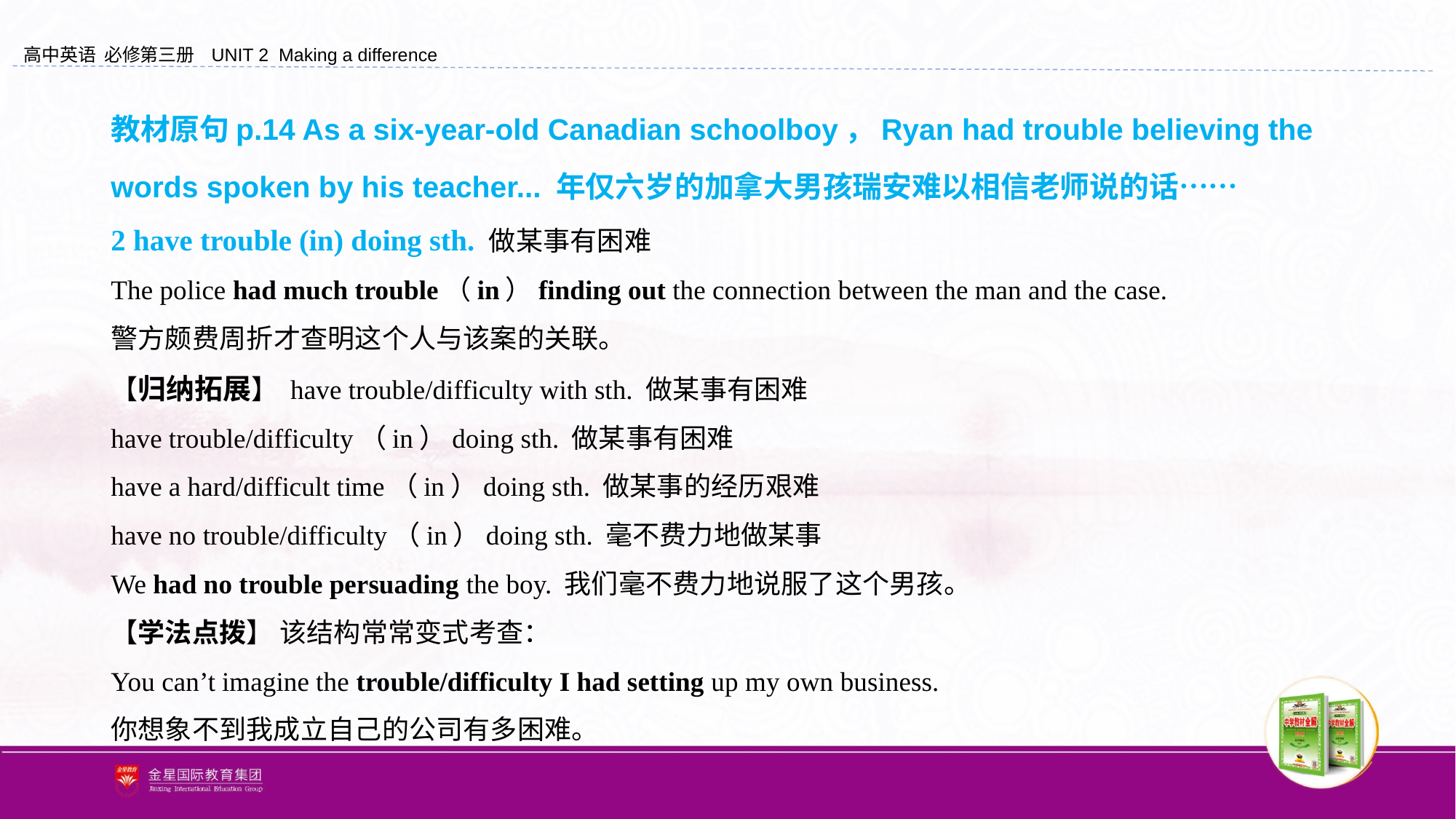

教材原句p.14 As a six-year-old Canadian schoolboy，Ryan had trouble believing the words spoken by his teacher... 年仅六岁的加拿大男孩瑞安难以相信老师说的话……
2 have trouble (in) doing sth. 做某事有困难
The police had much trouble（in）finding out the connection between the man and the case.
警方颇费周折才查明这个人与该案的关联。
【归纳拓展】 have trouble/difficulty with sth. 做某事有困难
have trouble/difficulty（in）doing sth. 做某事有困难
have a hard/difficult time（in）doing sth. 做某事的经历艰难
have no trouble/difficulty（in）doing sth. 毫不费力地做某事
We had no trouble persuading the boy. 我们毫不费力地说服了这个男孩。
【学法点拨】 该结构常常变式考查：
You can’t imagine the trouble/difficulty I had setting up my own business.
你想象不到我成立自己的公司有多困难。